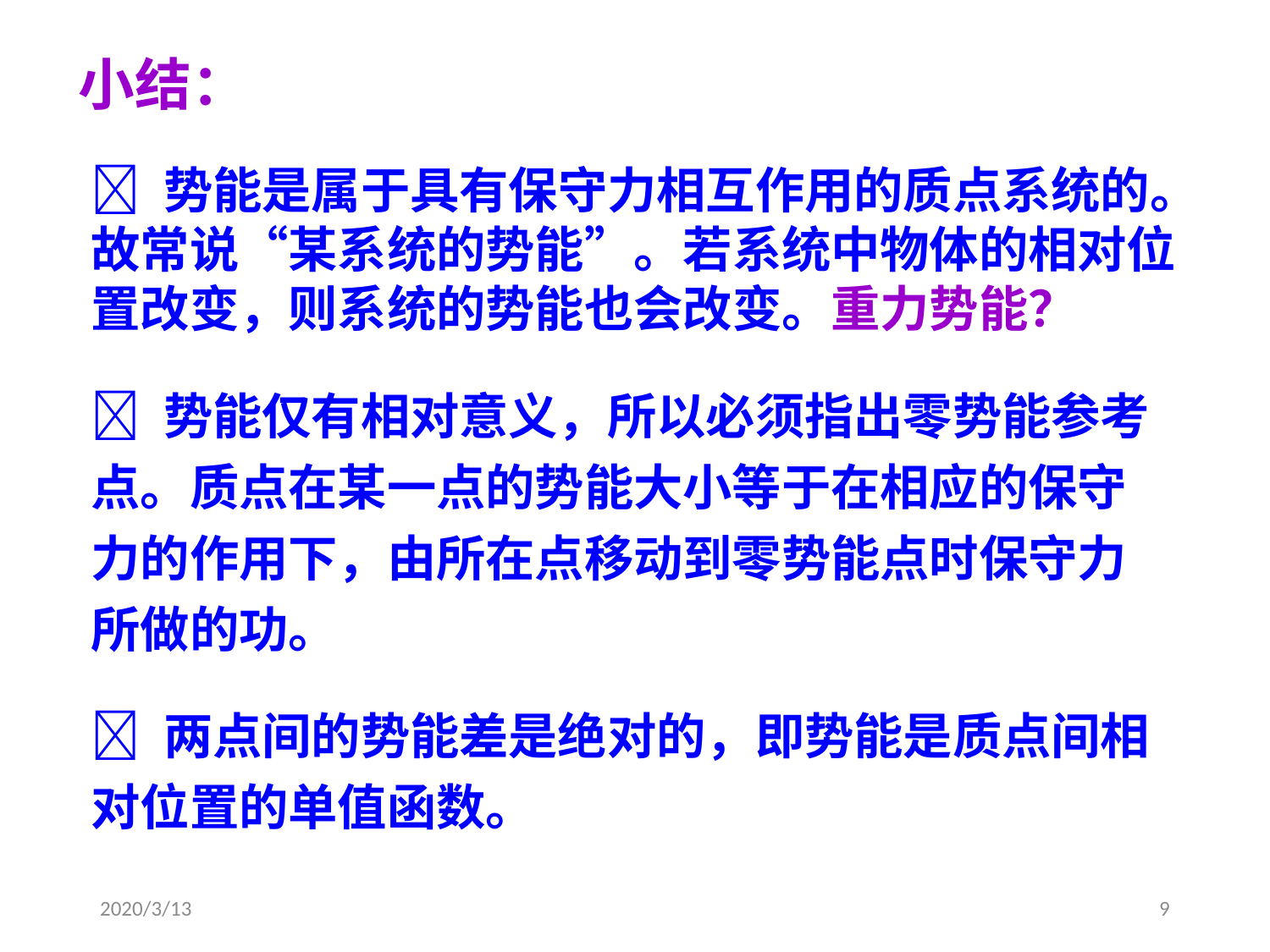

小结：
• 势能是属于具有保守力相互作用的质点系统的。故常说“某系统的势能”。若系统中物体的相对位置改变，则系统的势能也会改变。重力势能？
• 势能仅有相对意义，所以必须指出零势能参考点。质点在某一点的势能大小等于在相应的保守力的作用下，由所在点移动到零势能点时保守力所做的功。
• 两点间的势能差是绝对的，即势能是质点间相对位置的单值函数。
2020/3/13
9